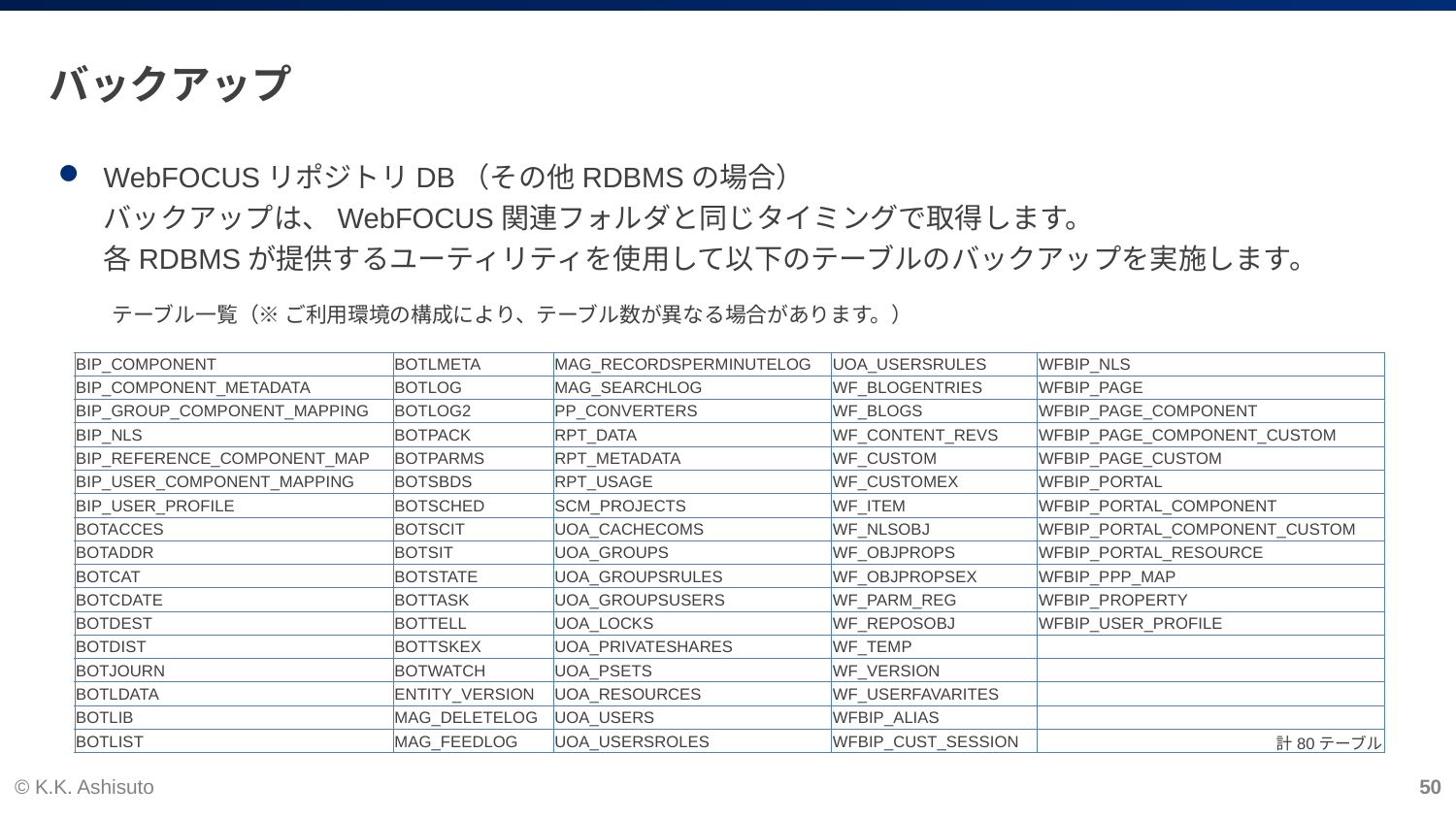

# バックアップ
WebFOCUSリポジトリDB（その他RDBMSの場合）
バックアップは、WebFOCUS関連フォルダと同じタイミングで取得します。
各RDBMSが提供するユーティリティを使用して以下のテーブルのバックアップを実施します。
テーブル一覧（※ ご利用環境の構成により、テーブル数が異なる場合があります。）
| BIP\_COMPONENT | BOTLMETA | MAG\_RECORDSPERMINUTELOG | UOA\_USERSRULES | WFBIP\_NLS |
| --- | --- | --- | --- | --- |
| BIP\_COMPONENT\_METADATA | BOTLOG | MAG\_SEARCHLOG | WF\_BLOGENTRIES | WFBIP\_PAGE |
| BIP\_GROUP\_COMPONENT\_MAPPING | BOTLOG2 | PP\_CONVERTERS | WF\_BLOGS | WFBIP\_PAGE\_COMPONENT |
| BIP\_NLS | BOTPACK | RPT\_DATA | WF\_CONTENT\_REVS | WFBIP\_PAGE\_COMPONENT\_CUSTOM |
| BIP\_REFERENCE\_COMPONENT\_MAP | BOTPARMS | RPT\_METADATA | WF\_CUSTOM | WFBIP\_PAGE\_CUSTOM |
| BIP\_USER\_COMPONENT\_MAPPING | BOTSBDS | RPT\_USAGE | WF\_CUSTOMEX | WFBIP\_PORTAL |
| BIP\_USER\_PROFILE | BOTSCHED | SCM\_PROJECTS | WF\_ITEM | WFBIP\_PORTAL\_COMPONENT |
| BOTACCES | BOTSCIT | UOA\_CACHECOMS | WF\_NLSOBJ | WFBIP\_PORTAL\_COMPONENT\_CUSTOM |
| BOTADDR | BOTSIT | UOA\_GROUPS | WF\_OBJPROPS | WFBIP\_PORTAL\_RESOURCE |
| BOTCAT | BOTSTATE | UOA\_GROUPSRULES | WF\_OBJPROPSEX | WFBIP\_PPP\_MAP |
| BOTCDATE | BOTTASK | UOA\_GROUPSUSERS | WF\_PARM\_REG | WFBIP\_PROPERTY |
| BOTDEST | BOTTELL | UOA\_LOCKS | WF\_REPOSOBJ | WFBIP\_USER\_PROFILE |
| BOTDIST | BOTTSKEX | UOA\_PRIVATESHARES | WF\_TEMP |  |
| BOTJOURN | BOTWATCH | UOA\_PSETS | WF\_VERSION |  |
| BOTLDATA | ENTITY\_VERSION | UOA\_RESOURCES | WF\_USERFAVARITES |  |
| BOTLIB | MAG\_DELETELOG | UOA\_USERS | WFBIP\_ALIAS |  |
| BOTLIST | MAG\_FEEDLOG | UOA\_USERSROLES | WFBIP\_CUST\_SESSION | 計80テーブル |
© K.K. Ashisuto
50